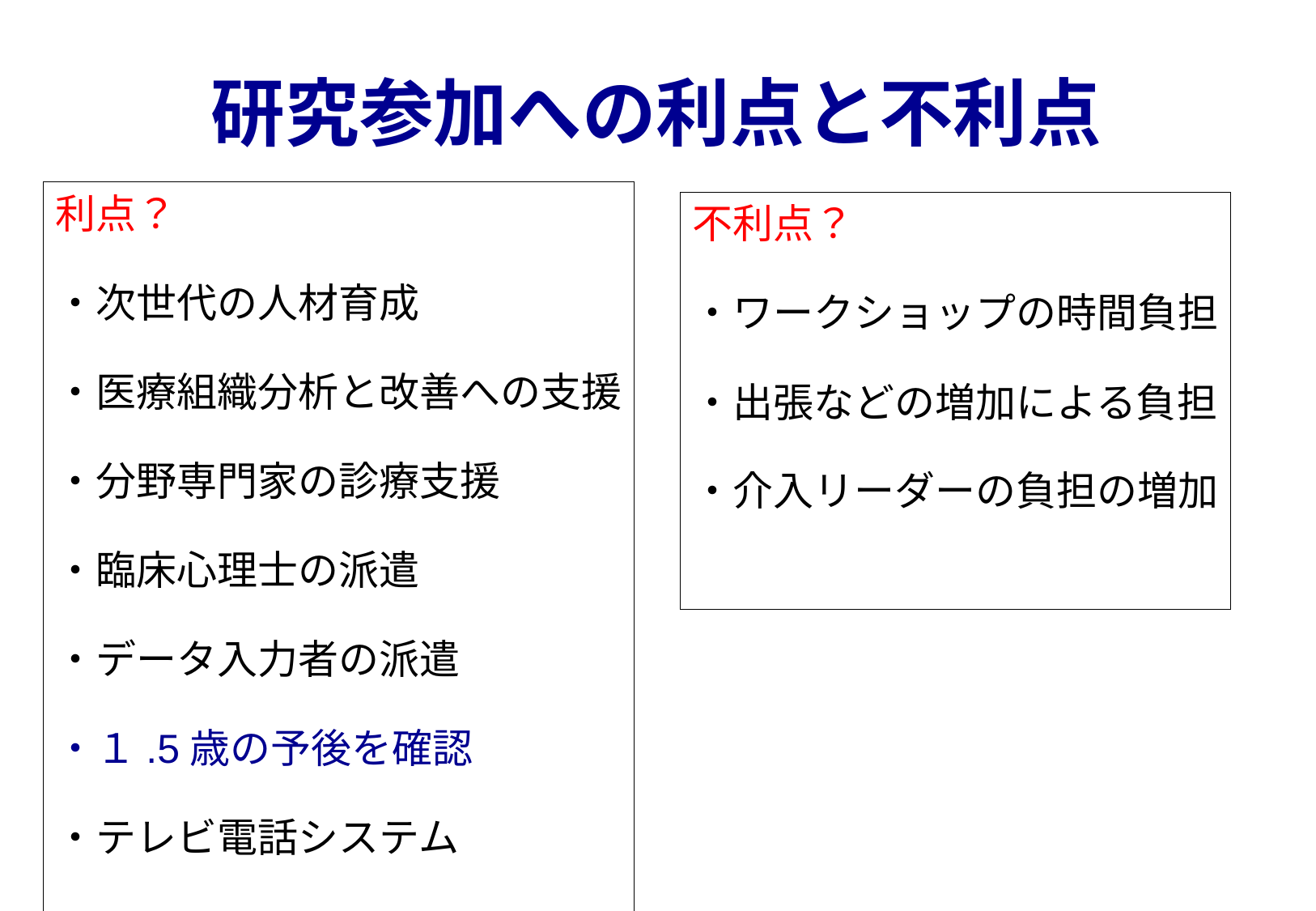

# 研究参加への利点と不利点
利点？
・次世代の人材育成
・医療組織分析と改善への支援
・分野専門家の診療支援
・臨床心理士の派遣
・データ入力者の派遣
・１.5歳の予後を確認
・テレビ電話システム

不利点？
・ワークショップの時間負担
・出張などの増加による負担
・介入リーダーの負担の増加